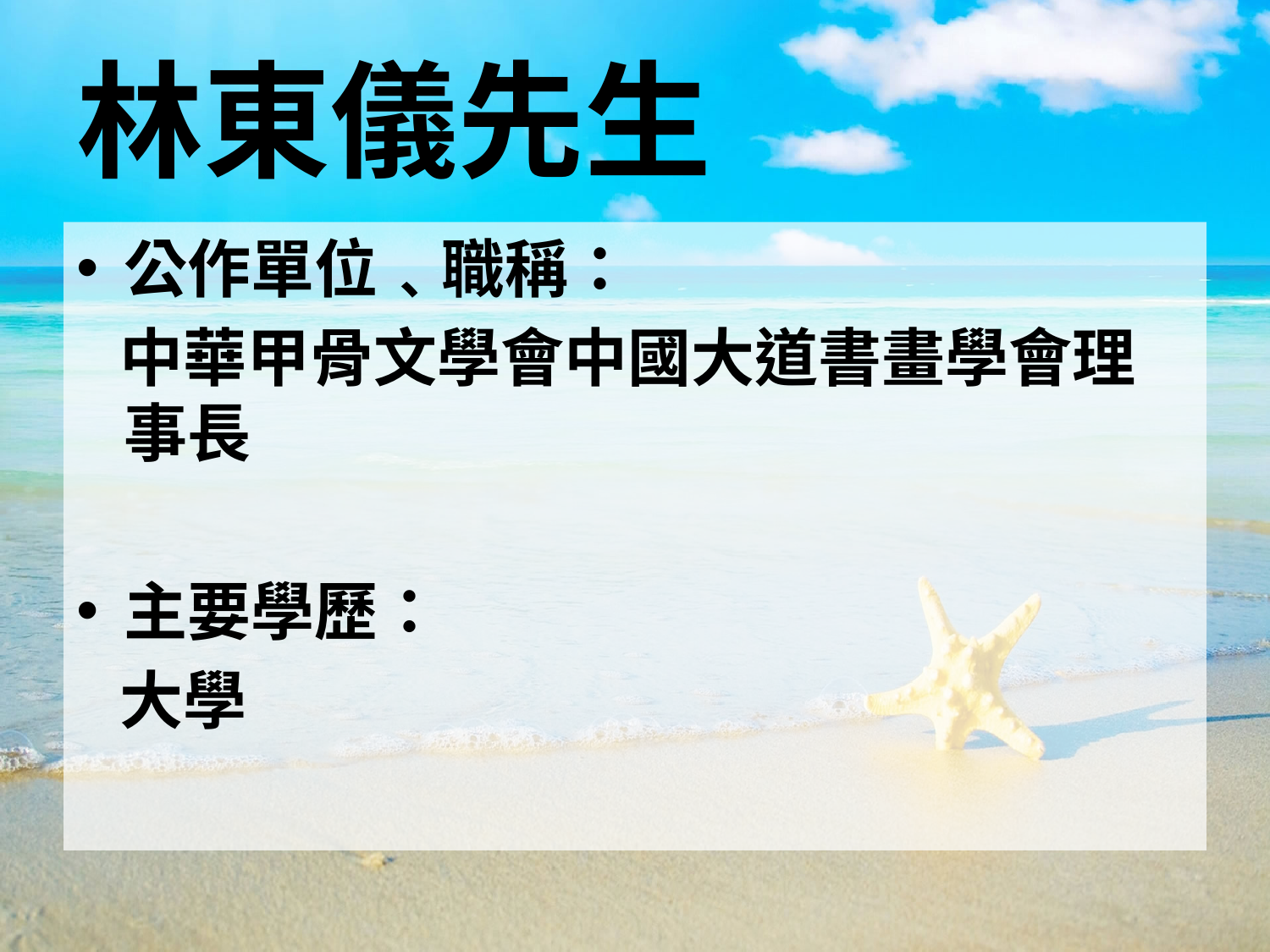

# 林東儀先生
公作單位﹑職稱：
  中華甲骨文學會中國大道書畫學會理  事長

主要學歷：
  大學